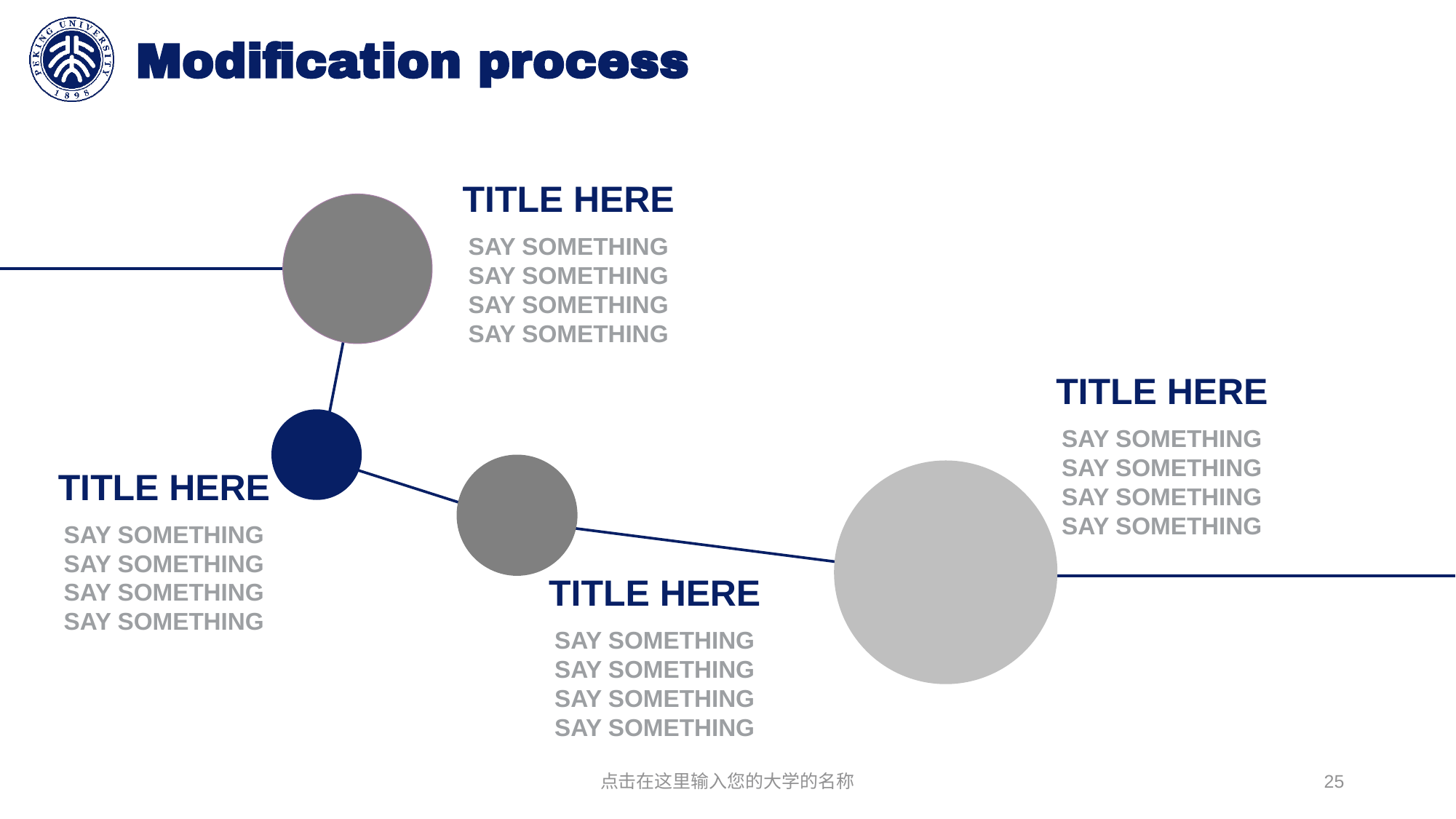

# Modification process
TITLE HERE
SAY SOMETHING
SAY SOMETHING
SAY SOMETHING
SAY SOMETHING

TITLE HERE
SAY SOMETHING
SAY SOMETHING
SAY SOMETHING
SAY SOMETHING

TITLE HERE
SAY SOMETHING
SAY SOMETHING
SAY SOMETHING
SAY SOMETHING

TITLE HERE
SAY SOMETHING
SAY SOMETHING
SAY SOMETHING
SAY SOMETHING
点击在这里输入您的大学的名称
25